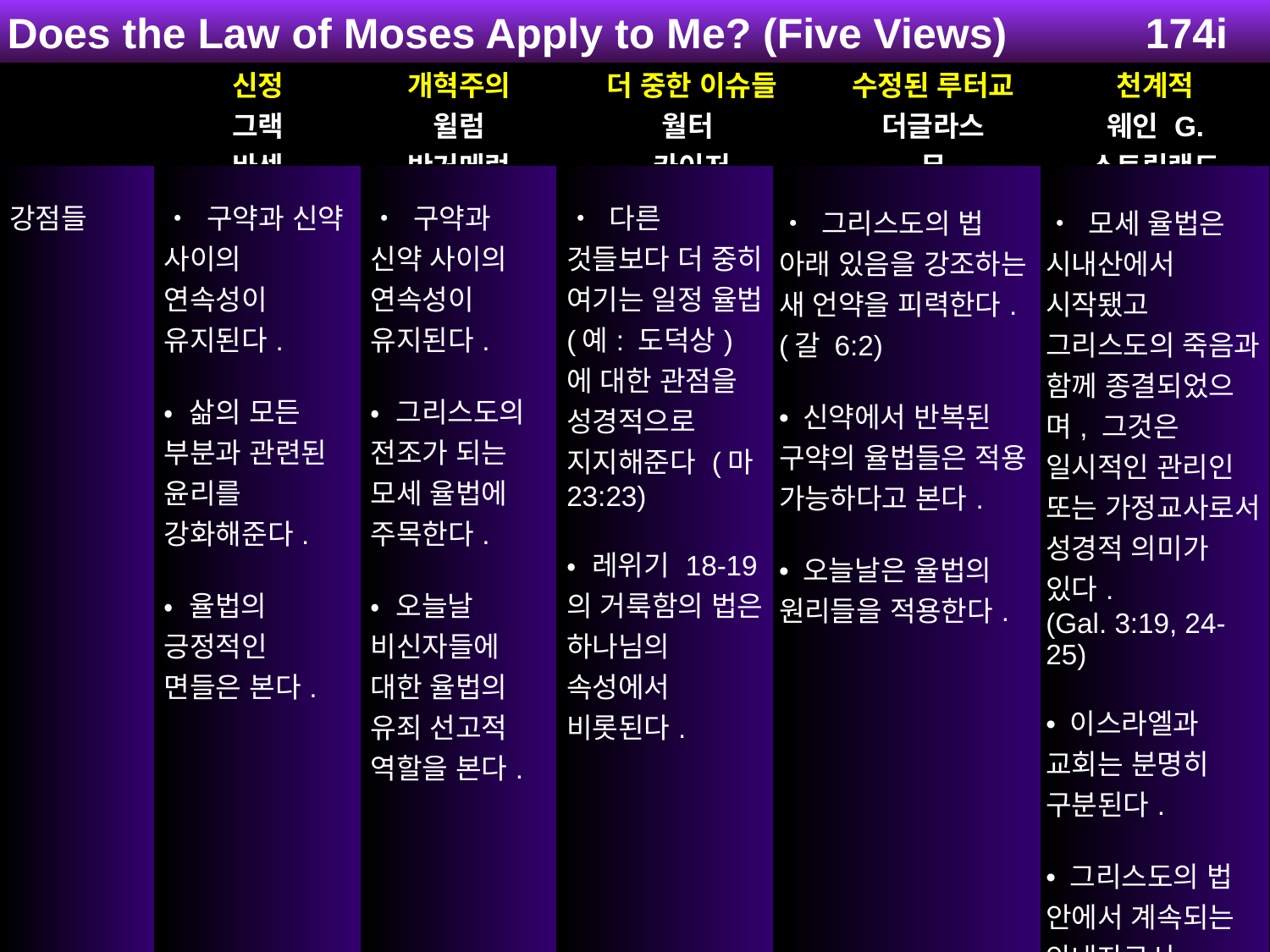

174i

Does the Law of Moses Apply to Me? (Five Views)
|  | 신정 그랙 바센 | 개혁주의 윌럼 반거메런 | 더 중한 이슈들 월터 카이저 |  | 수정된 루터교 더글라스 무 | 천계적 웨인 G. 스트릭랜드 |
| --- | --- | --- | --- | --- | --- | --- |
| 강점들 | • 구약과 신약 사이의 연속성이 유지된다. • 삶의 모든 부분과 관련된 윤리를 강화해준다. • 율법의 긍정적인 면들은 본다. | • 구약과 신약 사이의 연속성이 유지된다. • 그리스도의 전조가 되는 모세 율법에 주목한다. • 오늘날 비신자들에 대한 율법의 유죄 선고적 역할을 본다. | • 다른 것들보다 더 중히 여기는 일정 율법(예: 도덕상)에 대한 관점을 성경적으로 지지해준다 (마 23:23) • 레위기 18-19의 거룩함의 법은 하나님의 속성에서 비롯된다. | • 그리스도의 법 아래 있음을 강조하는 새 언약을 피력한다. (갈 6:2)   • 신약에서 반복된 구약의 율법들은 적용 가능하다고 본다.   • 오늘날은 율법의 원리들을 적용한다. |  | • 모세 율법은 시내산에서 시작됐고 그리스도의 죽음과 함께 종결되었으며, 그것은 일시적인 관리인 또는 가정교사로서 성경적 의미가 있다. (Gal. 3:19, 24-25)   • 이스라엘과 교회는 분명히 구분된다.   • 그리스도의 법 안에서 계속되는 안내자로서 옹호된다. |